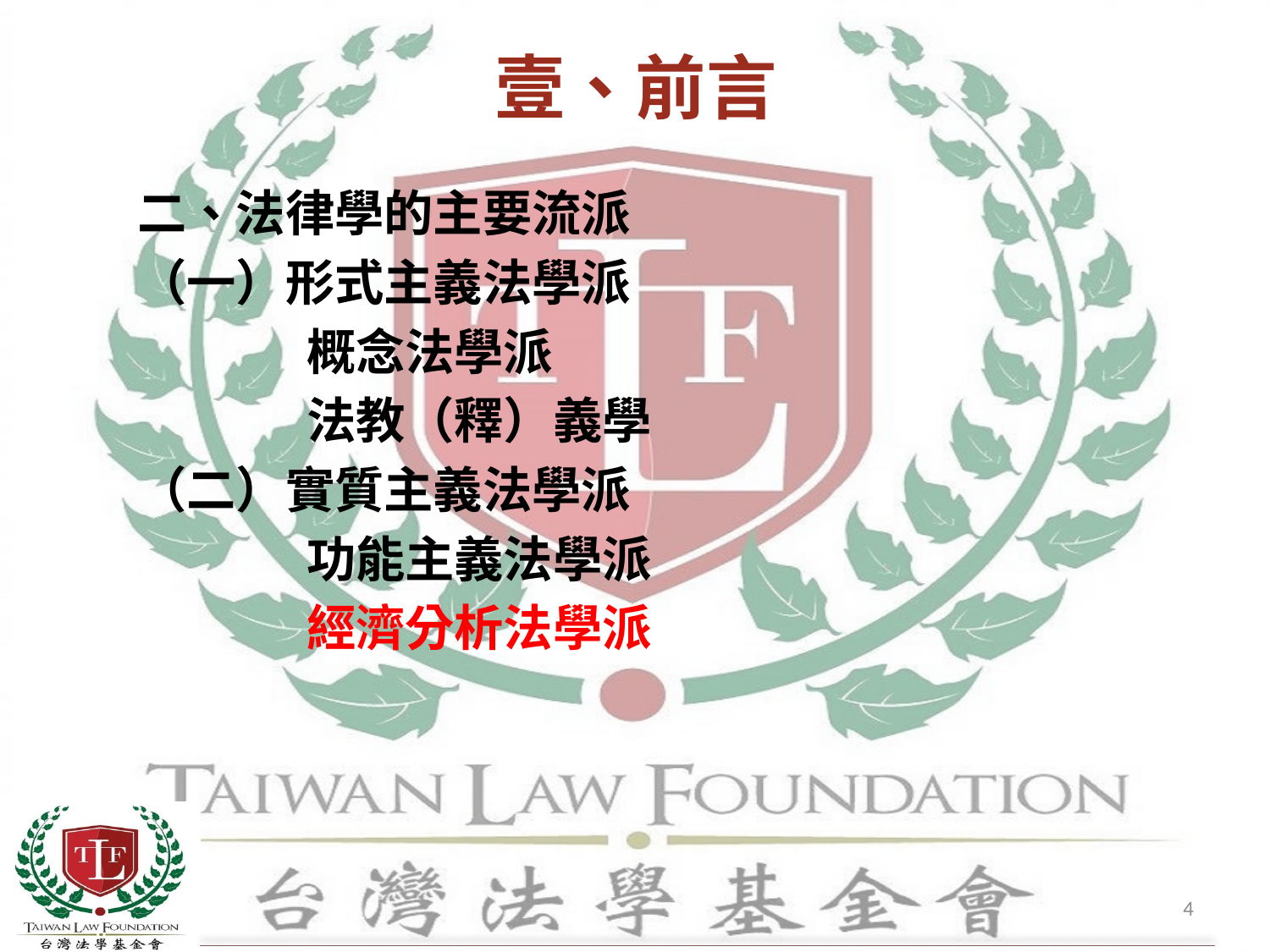

# 壹、前言
二、法律學的主要流派
（一）形式主義法學派
              概念法學派
              法教（釋）義學
（二）實質主義法學派
              功能主義法學派
              經濟分析法學派
4